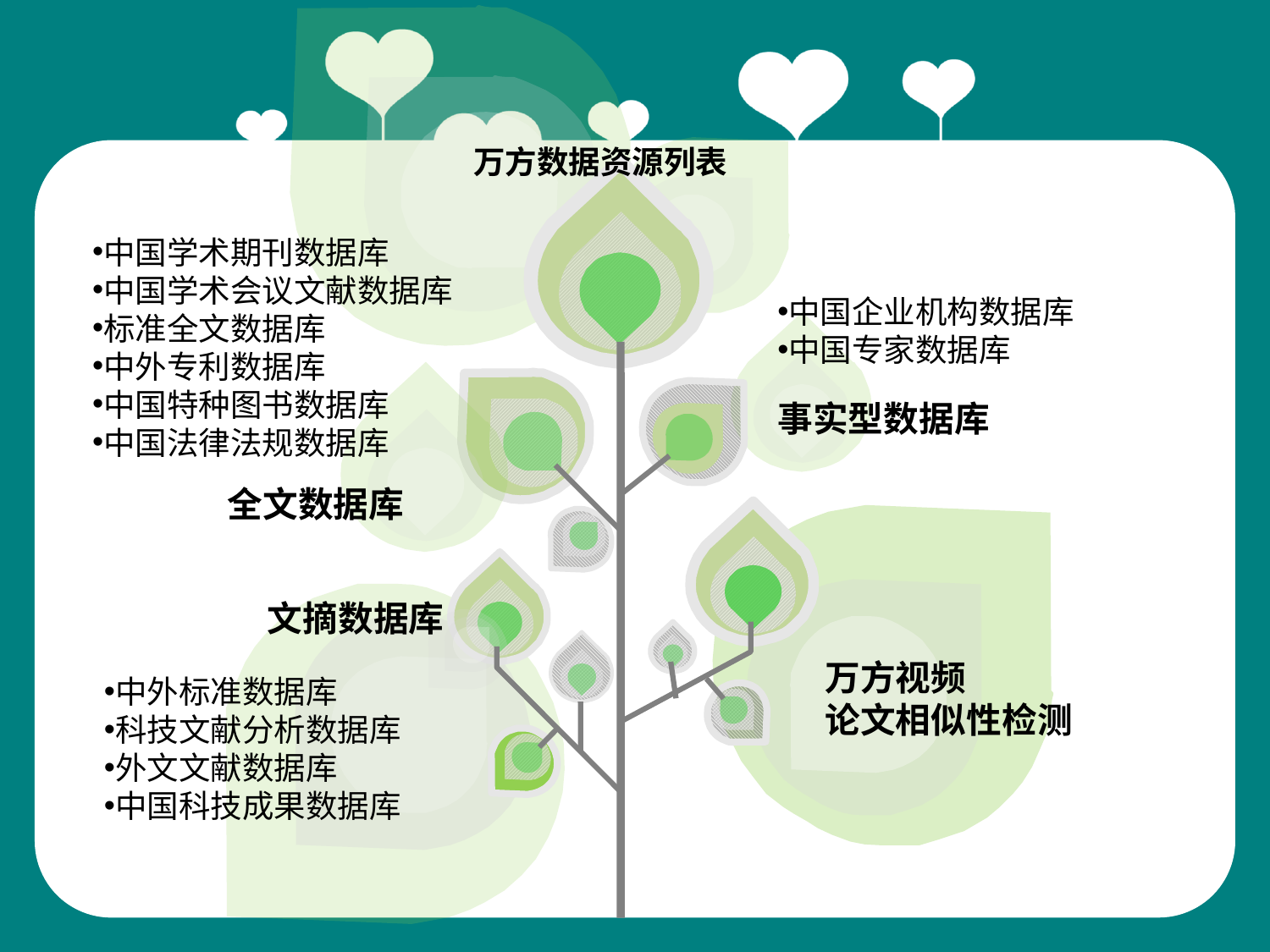

万方数据资源列表

中国学术期刊数据库
中国学术会议文献数据库
标准全文数据库
中外专利数据库
中国特种图书数据库
中国法律法规数据库

中国企业机构数据库
中国专家数据库

事实型数据库

全文数据库

文摘数据库

万方视频
论文相似性检测

中外标准数据库
科技文献分析数据库
外文文献数据库
中国科技成果数据库